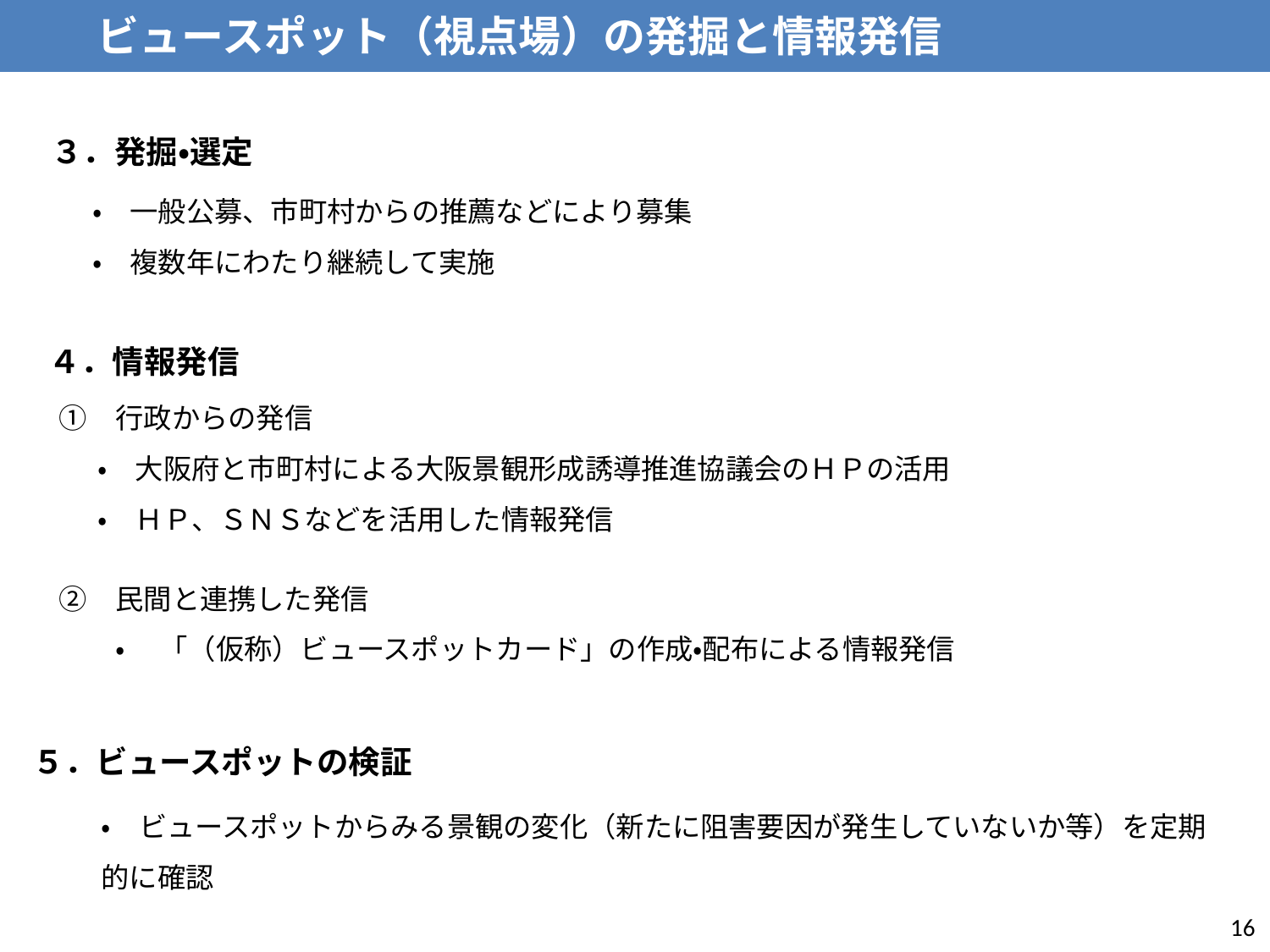

ビュースポット（視点場）の発掘と情報発信
３．発掘・選定
・　一般公募、市町村からの推薦などにより募集
・　複数年にわたり継続して実施
４．情報発信
　①　行政からの発信
     　・　大阪府と市町村による大阪景観形成誘導推進協議会のＨＰの活用
     　・　ＨＰ、ＳＮＳなどを活用した情報発信

　②　民間と連携した発信
　　　・　 「（仮称）ビュースポットカード」の作成・配布による情報発信
５．ビュースポットの検証
・　ビュースポットからみる景観の変化（新たに阻害要因が発生していないか等）を定期的に確認
16